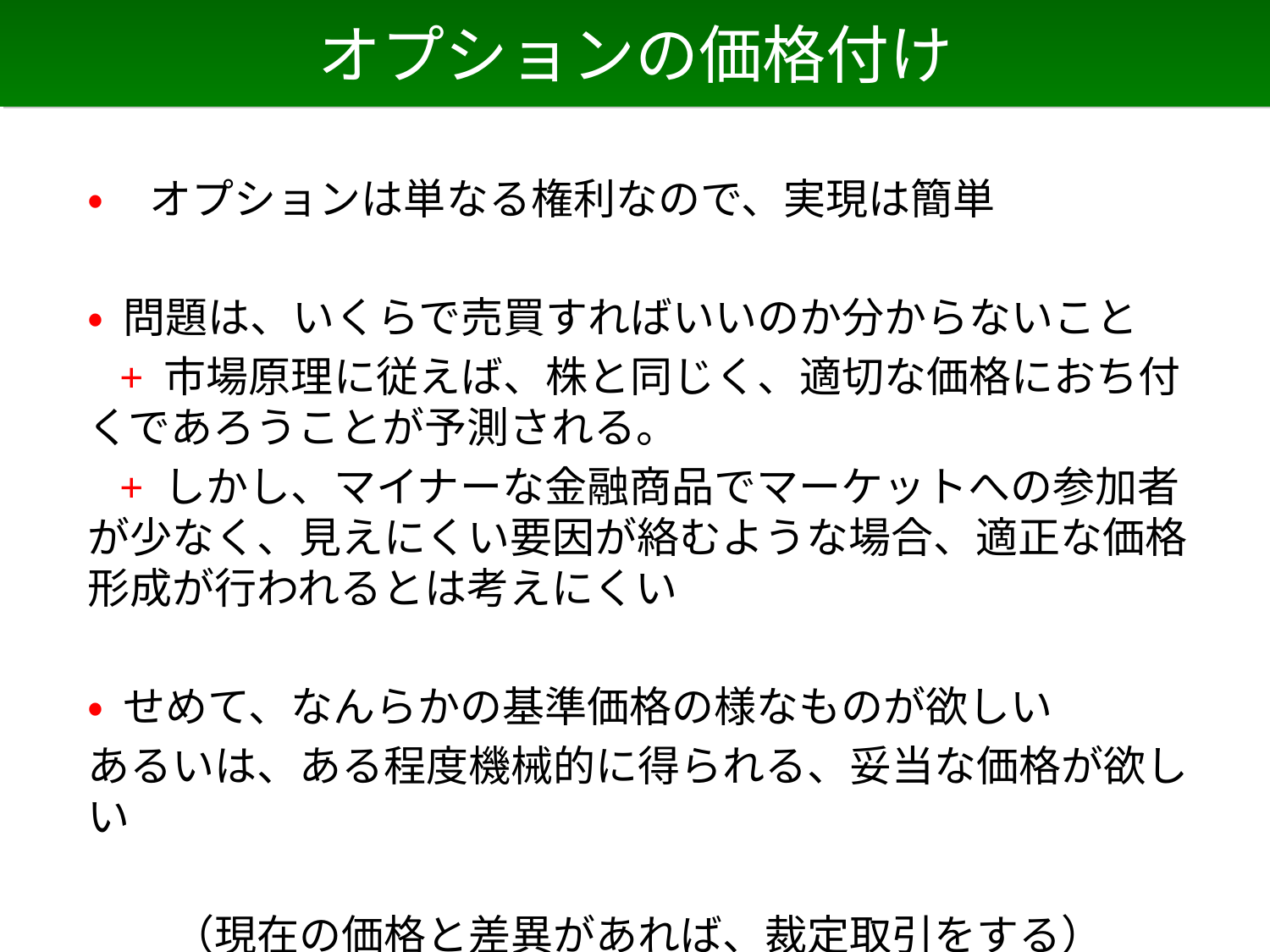

# オプションの価格付け
• オプションは単なる権利なので、実現は簡単

• 問題は、いくらで売買すればいいのか分からないこと
   + 市場原理に従えば、株と同じく、適切な価格におち付くであろうことが予測される。
   + しかし、マイナーな金融商品でマーケットへの参加者が少なく、見えにくい要因が絡むような場合、適正な価格形成が行われるとは考えにくい

• せめて、なんらかの基準価格の様なものが欲しい
あるいは、ある程度機械的に得られる、妥当な価格が欲しい

　　（現在の価格と差異があれば、裁定取引をする）